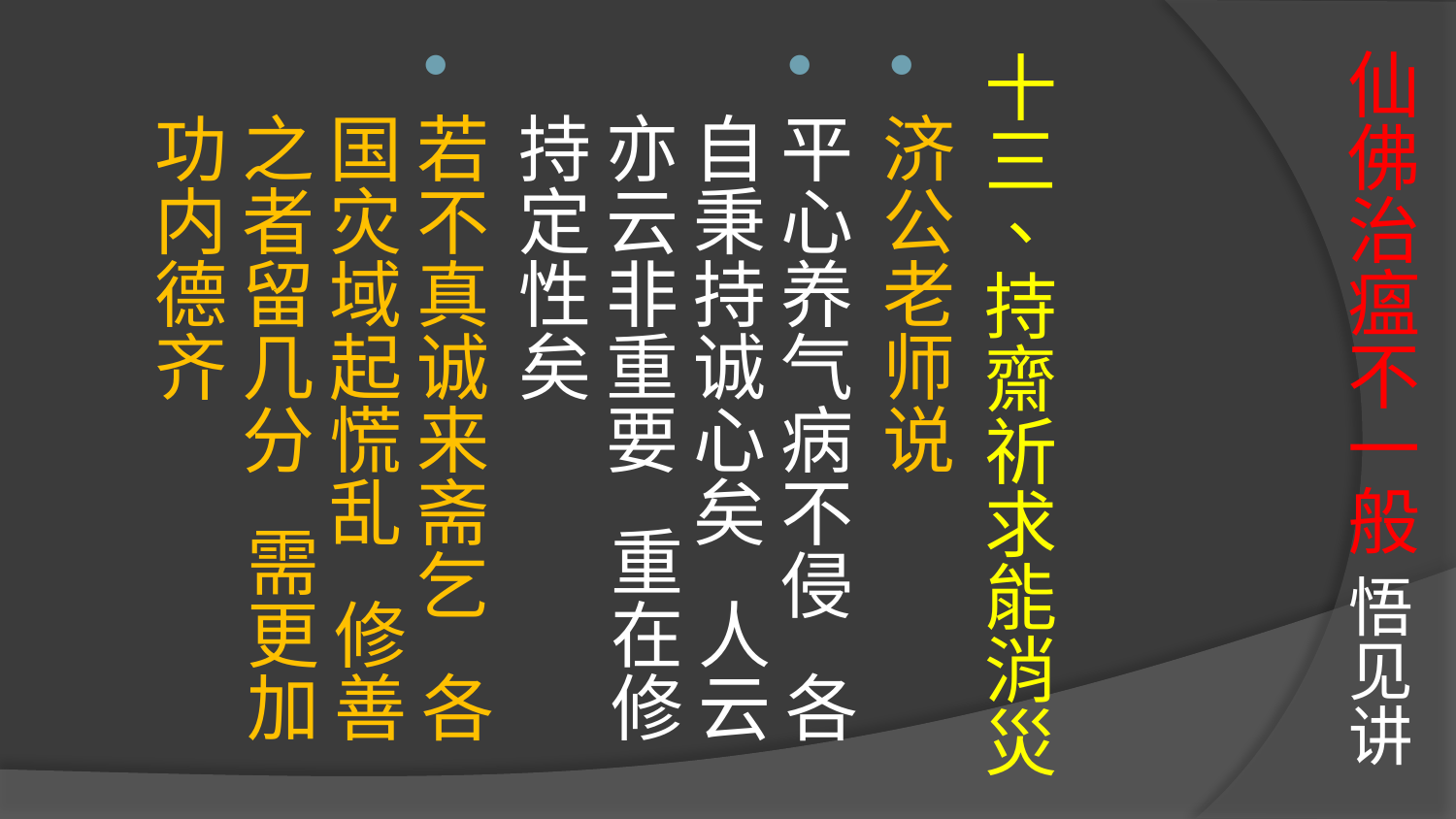

# 仙佛治瘟不一般 悟见讲
十三、持齋祈求能消災
济公老师说
平心养气病不侵   各自秉持诚心矣   人云亦云非重要   重在修持定性矣
若不真诚来斋乞   各国灾域起慌乱   修善之者留几分   需更加功内德齐